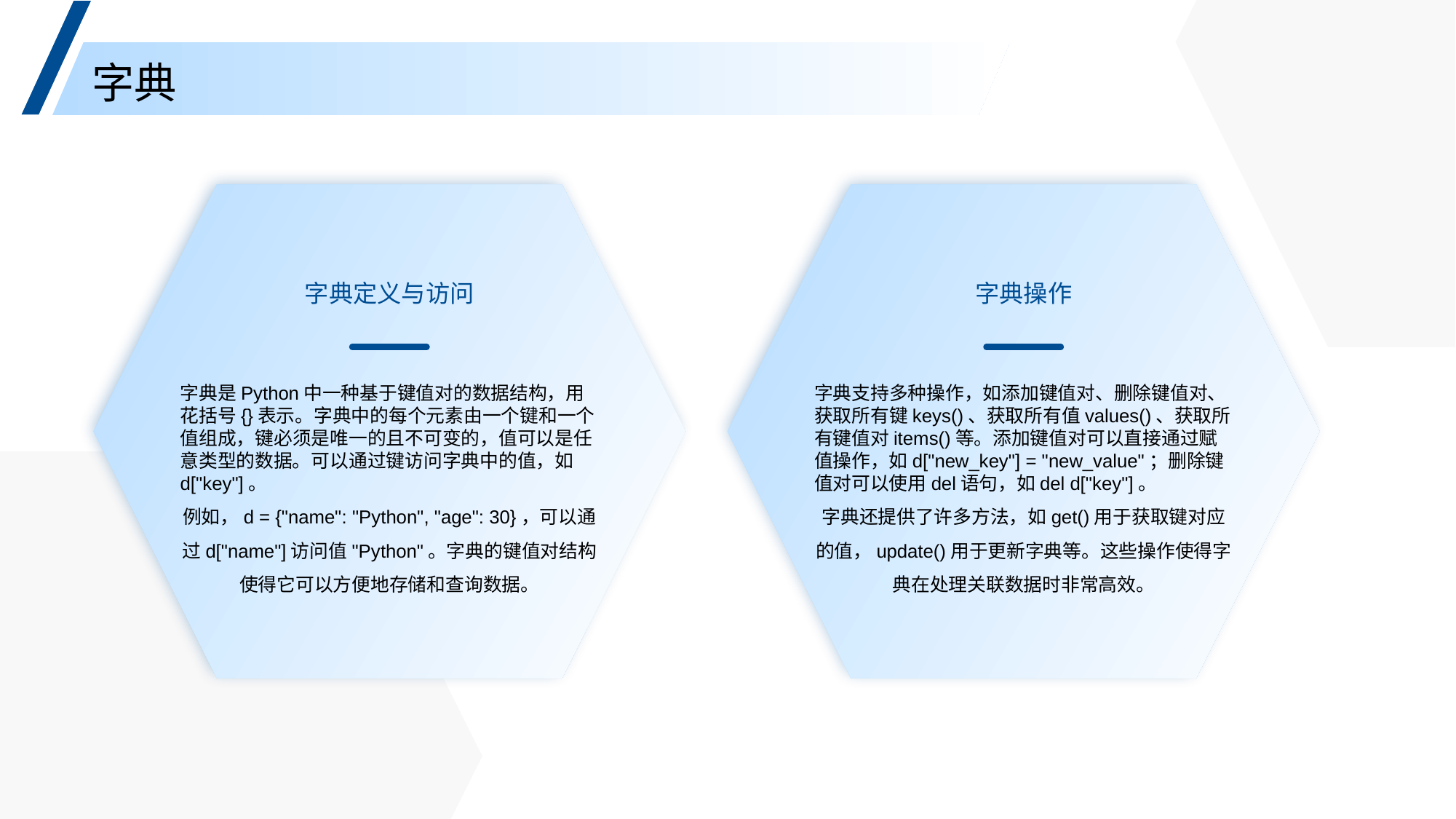

字典

字典定义与访问
字典操作
字典是Python中一种基于键值对的数据结构，用花括号{}表示。字典中的每个元素由一个键和一个值组成，键必须是唯一的且不可变的，值可以是任意类型的数据。可以通过键访问字典中的值，如d["key"]。
例如，d = {"name": "Python", "age": 30}，可以通过d["name"]访问值"Python"。字典的键值对结构使得它可以方便地存储和查询数据。
字典支持多种操作，如添加键值对、删除键值对、获取所有键keys()、获取所有值values()、获取所有键值对items()等。添加键值对可以直接通过赋值操作，如d["new_key"] = "new_value"；删除键值对可以使用del语句，如del d["key"]。
字典还提供了许多方法，如get()用于获取键对应的值，update()用于更新字典等。这些操作使得字典在处理关联数据时非常高效。